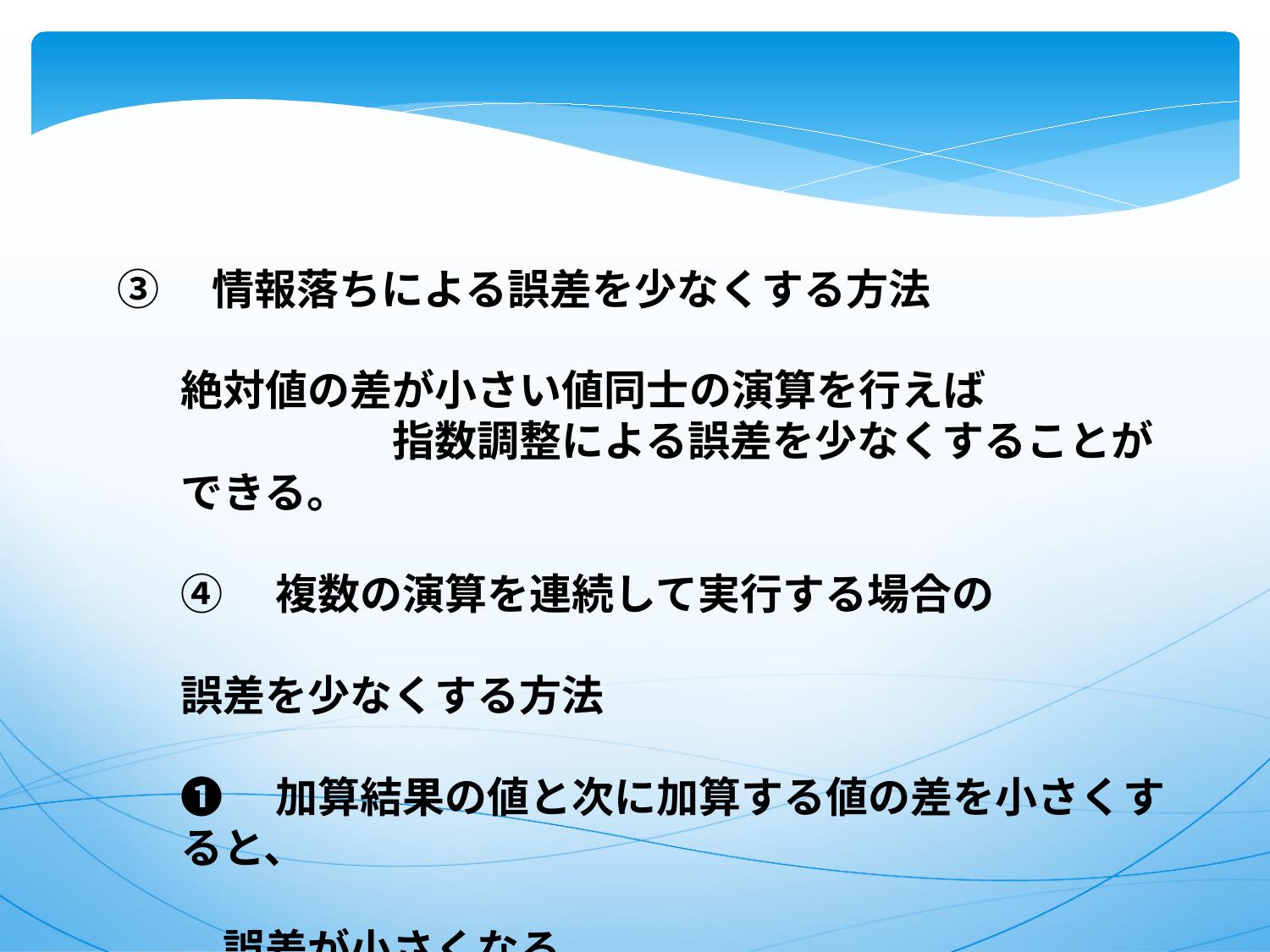

③　情報落ちによる誤差を少なくする方法

絶対値の差が小さい値同士の演算を行えば
　　　　　指数調整による誤差を少なくすることができる。

④　複数の演算を連続して実行する場合の
　　　　　　　　　　　　　　　　　　　　　　　誤差を少なくする方法

❶　加算結果の値と次に加算する値の差を小さくすると、
　　　　　　　　　　　　　　　　　　　　　　　　誤差が小さくなる。
❷　情報落ちが発生しないため誤差が小さくなる。